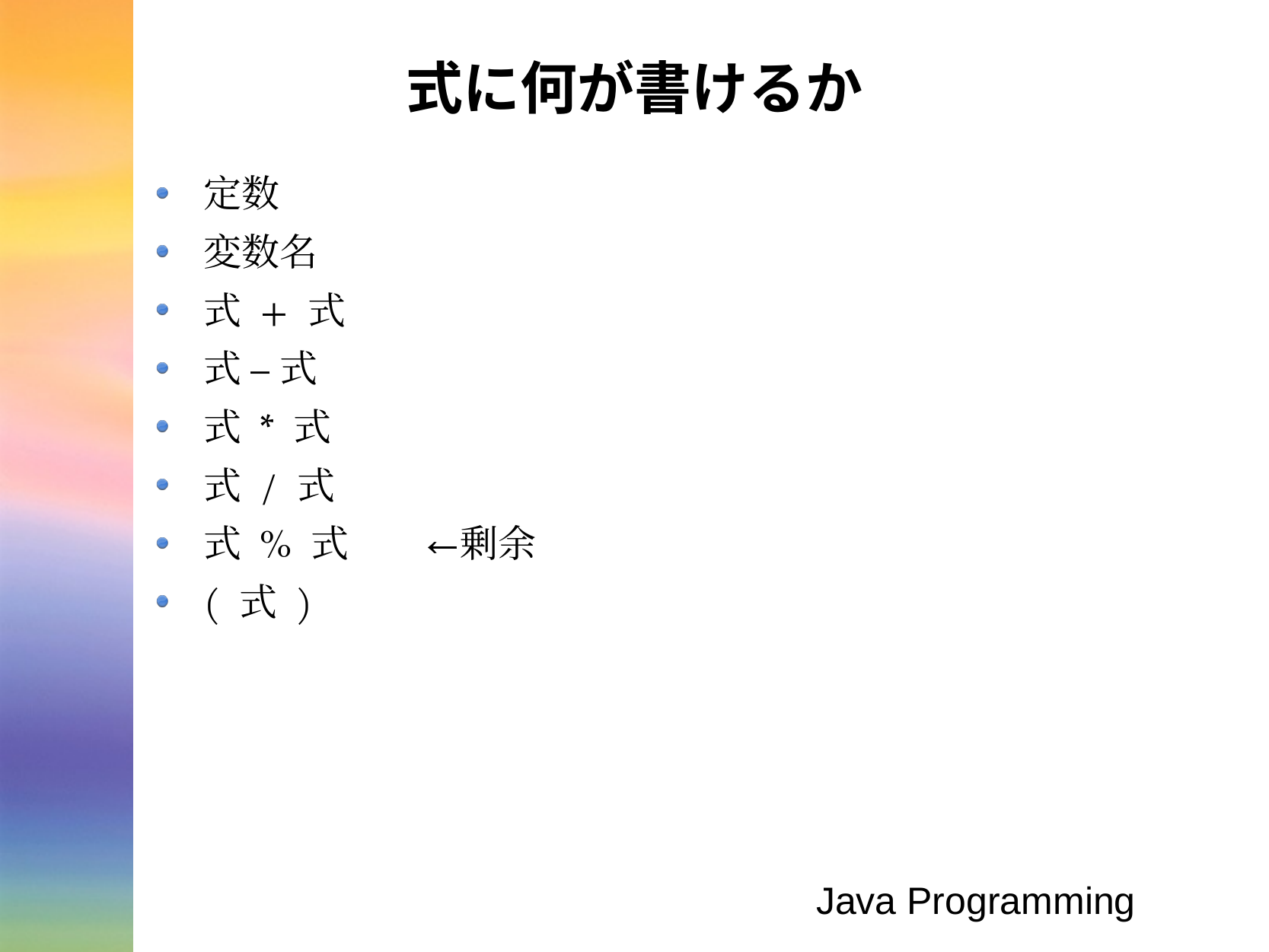

# 式に何が書けるか
定数
変数名
式 + 式
式 – 式
式 * 式
式 / 式
式 % 式　　←剰余
( 式 )